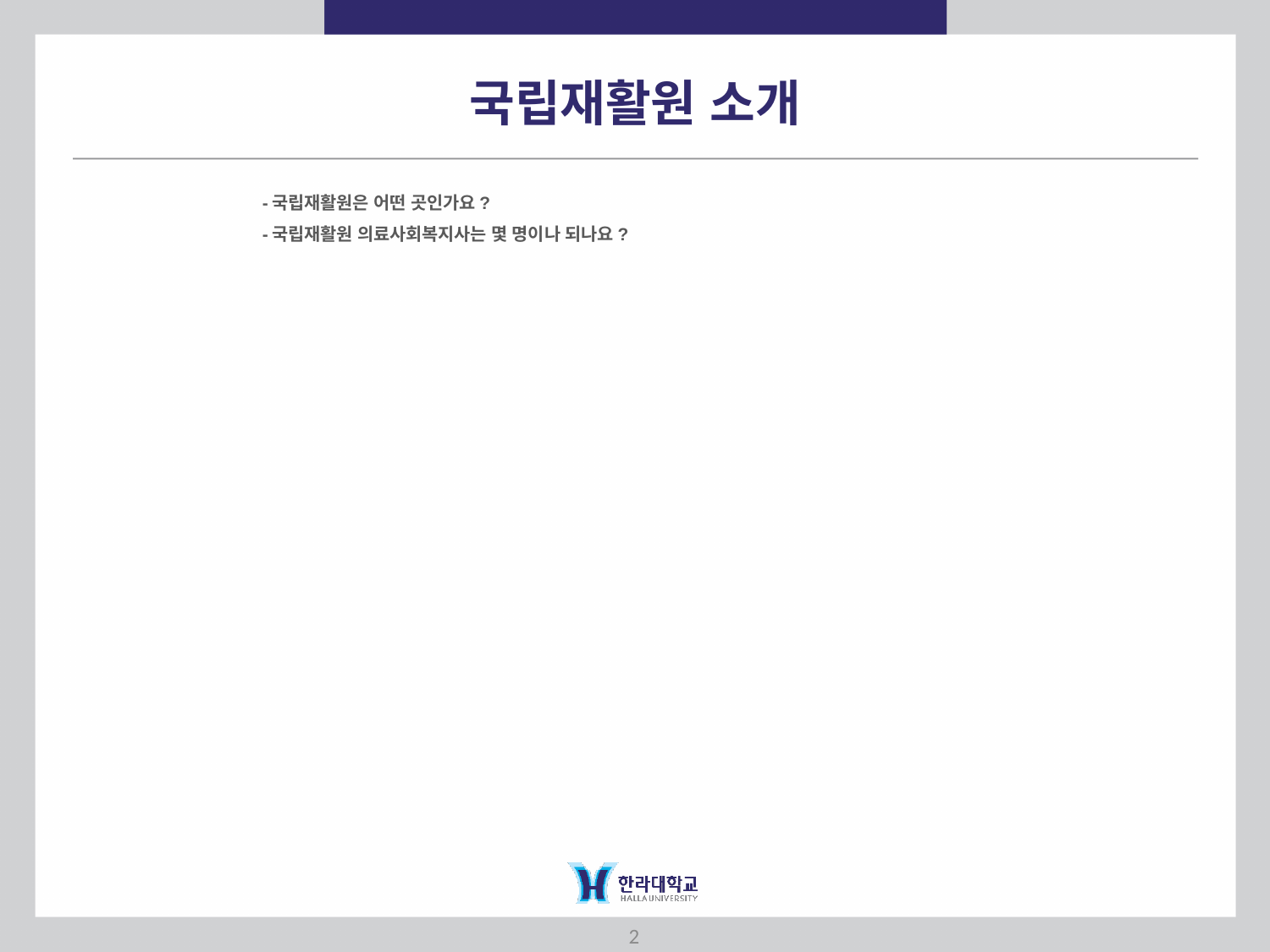

국립재활원 소개
-국립재활원은 어떤 곳인가요?
-국립재활원 의료사회복지사는 몇 명이나 되나요?

2